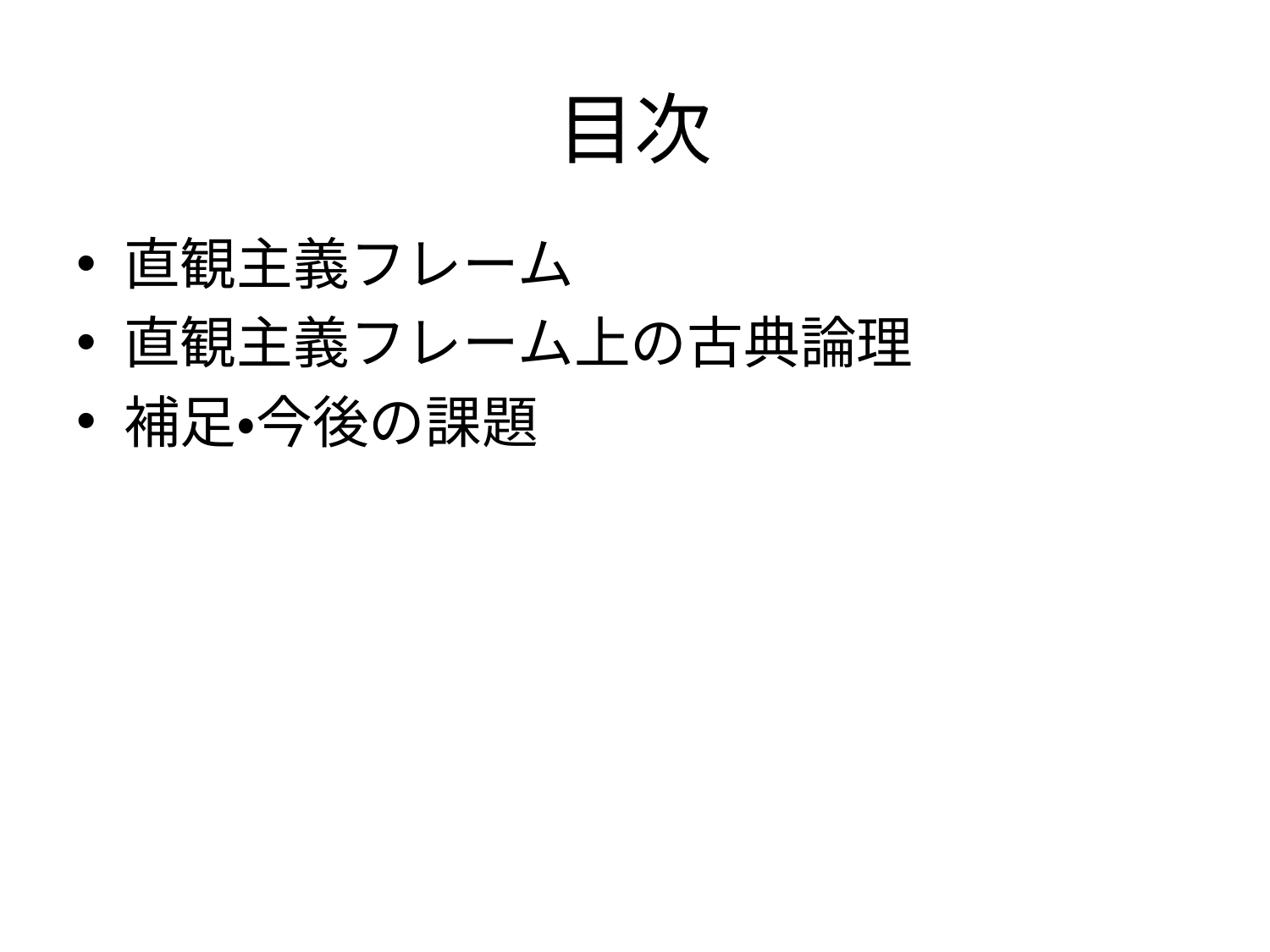

# 目次
直観主義フレーム
直観主義フレーム上の古典論理
補足・今後の課題